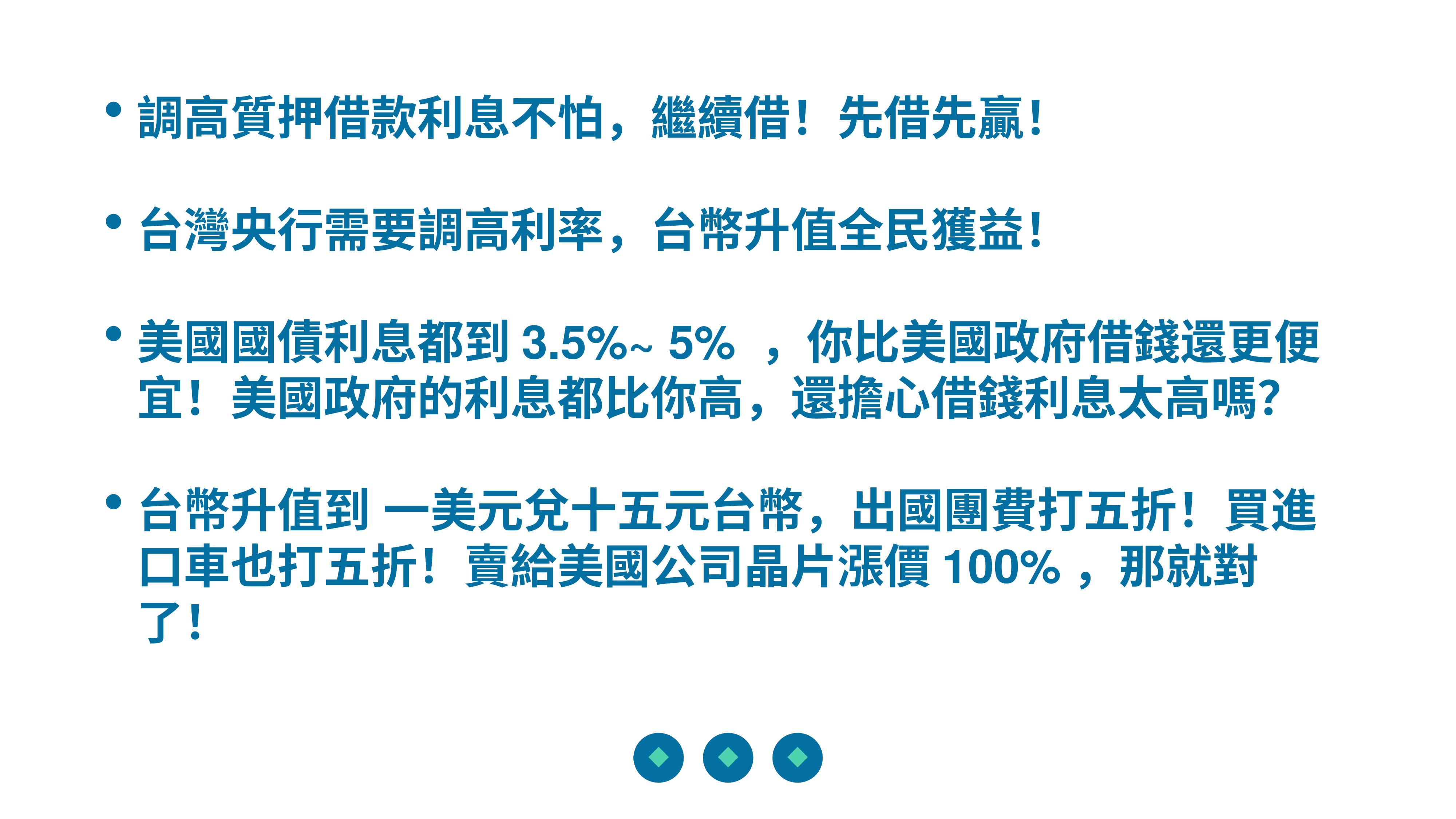

調高質押借款利息不怕，繼續借！先借先贏！

台灣央行需要調高利率，台幣升值全民獲益！

美國國債利息都到3.5%~ 5% ，你比美國政府借錢還更便宜！美國政府的利息都比你高，還擔心借錢利息太高嗎？

台幣升值到 一美元兌十五元台幣，出國團費打五折！買進口車也打五折！賣給美國公司晶片漲價100%，那就對了！